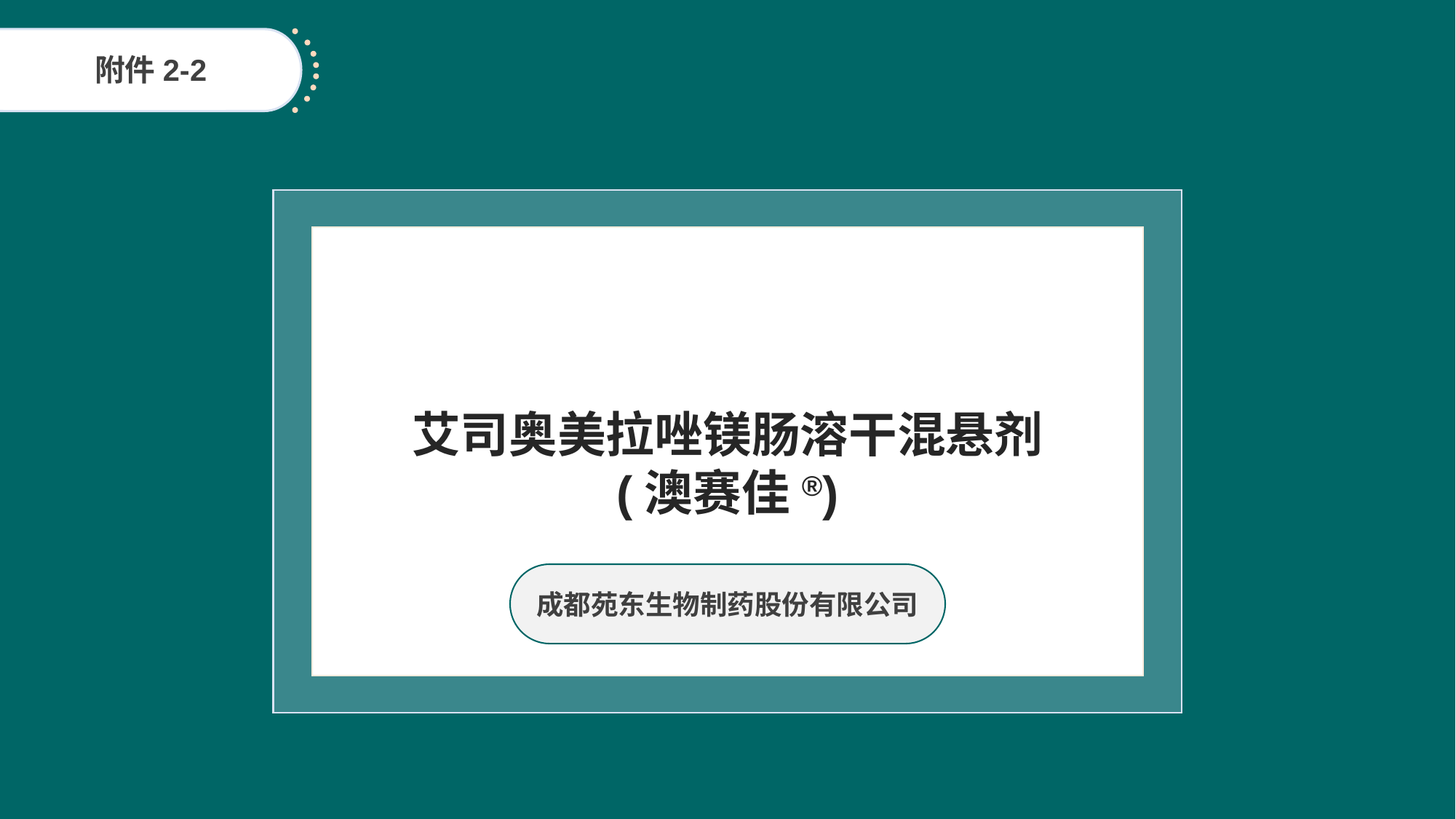

附件2-2

艾司奥美拉唑镁肠溶干混悬剂
(澳赛佳®)
成都苑东生物制药股份有限公司
1